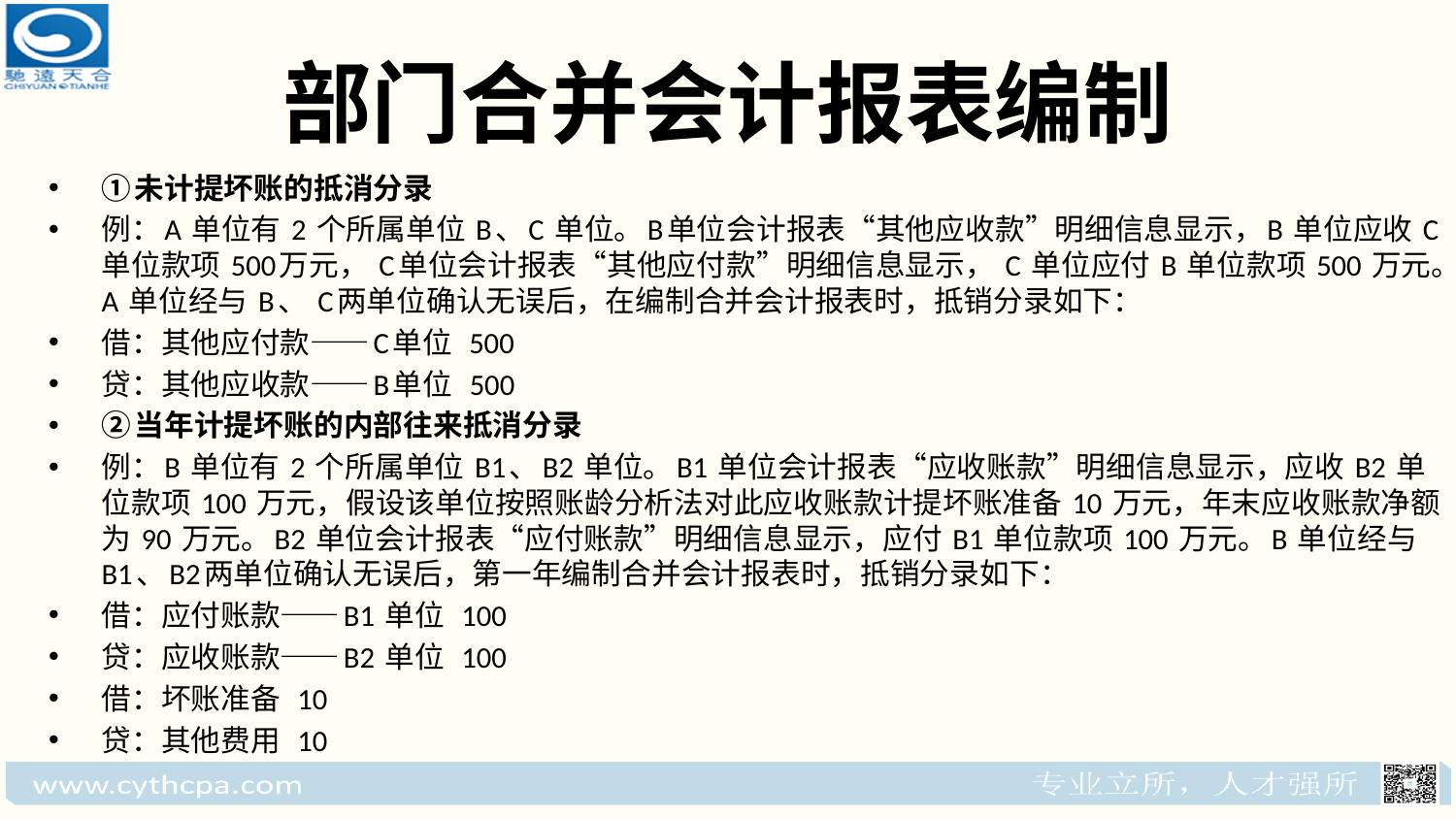

# 部门合并会计报表编制
①未计提坏账的抵消分录
例：A 单位有 2 个所属单位 B、C 单位。B单位会计报表“其他应收款”明细信息显示，B 单位应收 C单位款项 500万元， C单位会计报表“其他应付款”明细信息显示， C 单位应付 B 单位款项 500 万元。A 单位经与 B、 C两单位确认无误后，在编制合并会计报表时，抵销分录如下：
借：其他应付款——C单位  500
贷：其他应收款——B单位  500
②当年计提坏账的内部往来抵消分录
例：B 单位有 2 个所属单位 B1、B2 单位。B1 单位会计报表“应收账款”明细信息显示，应收 B2 单位款项 100 万元，假设该单位按照账龄分析法对此应收账款计提坏账准备 10 万元，年末应收账款净额为 90 万元。B2 单位会计报表“应付账款”明细信息显示，应付 B1 单位款项 100 万元。B 单位经与 B1、B2两单位确认无误后，第一年编制合并会计报表时，抵销分录如下：
借：应付账款——B1 单位  100
贷：应收账款——B2 单位  100
借：坏账准备  10
贷：其他费用  10